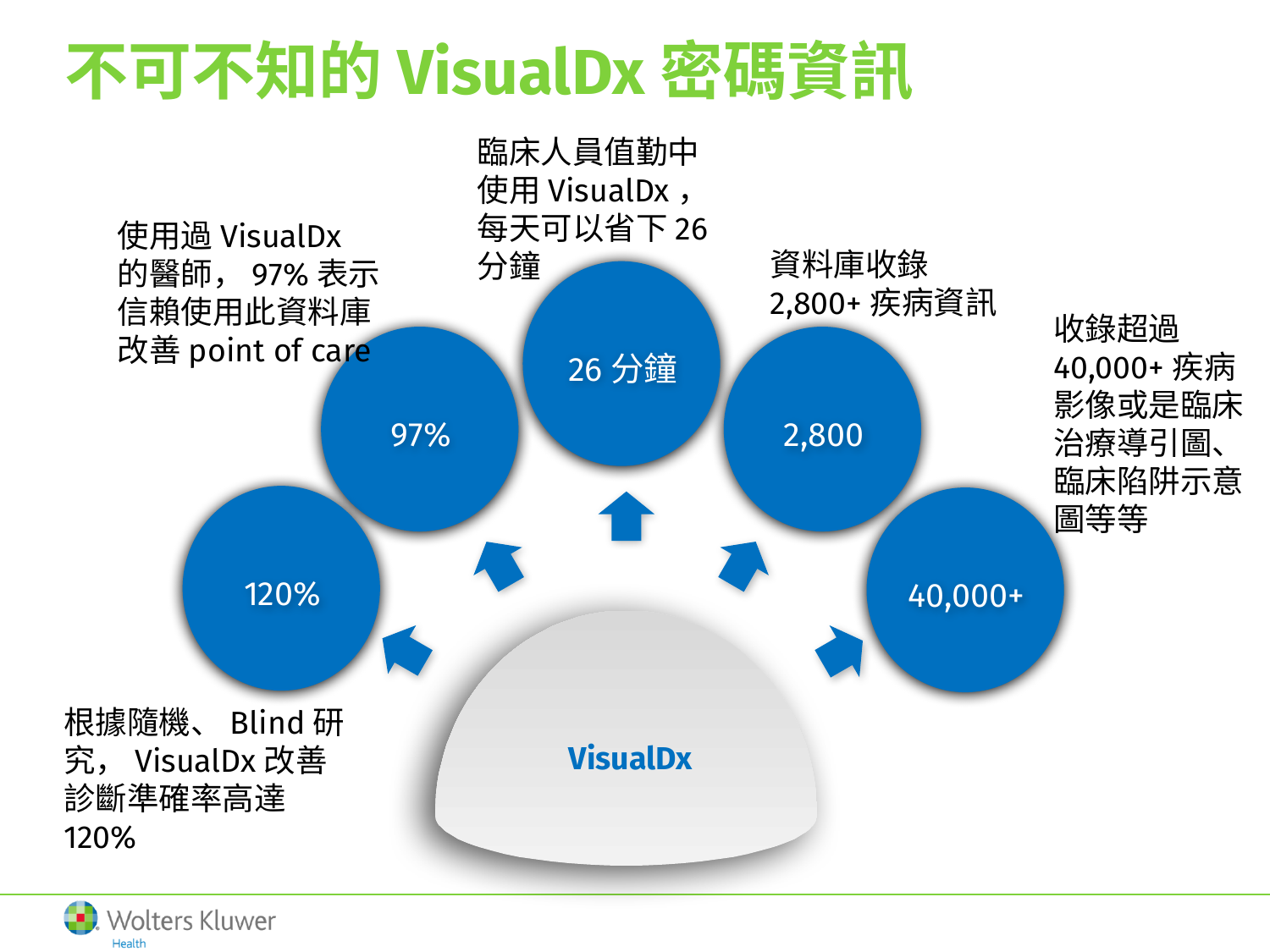

不可不知的VisualDx密碼資訊
臨床人員值勤中使用VisualDx，每天可以省下26分鐘
使用過VisualDx的醫師，97%表示信賴使用此資料庫改善point of care
資料庫收錄2,800+疾病資訊

26分鐘

收錄超過40,000+疾病影像或是臨床治療導引圖、臨床陷阱示意圖等等

97%

2,800

120%

40,000+

VisualDx
根據隨機、Blind研究，VisualDx改善診斷準確率高達120%